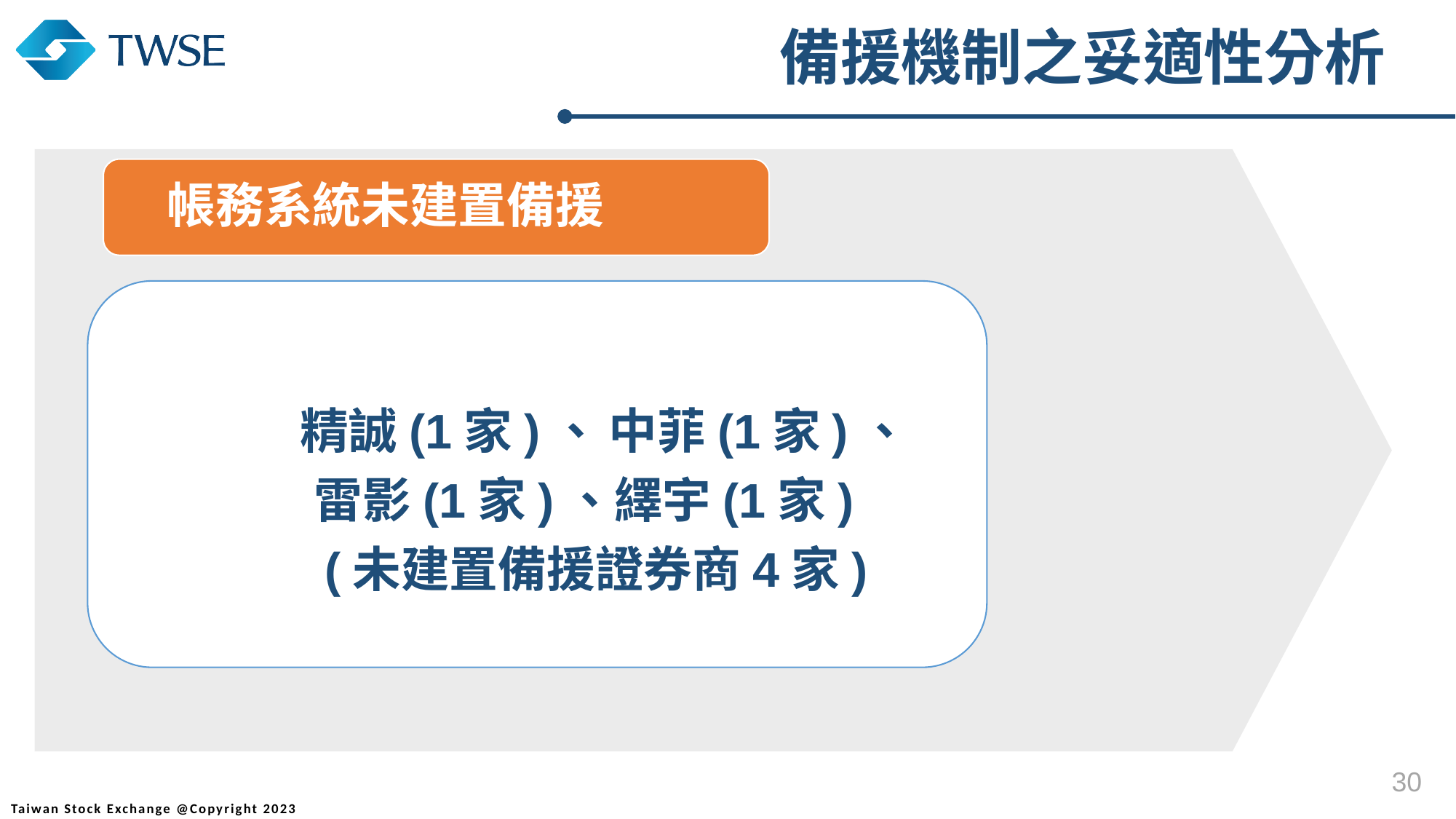

備援機制之妥適性分析

帳務系統未建置備援

                   精誠(1家)、 中菲(1家)、
               雷影(1家)、繹宇(1家)
              (未建置備援證券商4家)
30